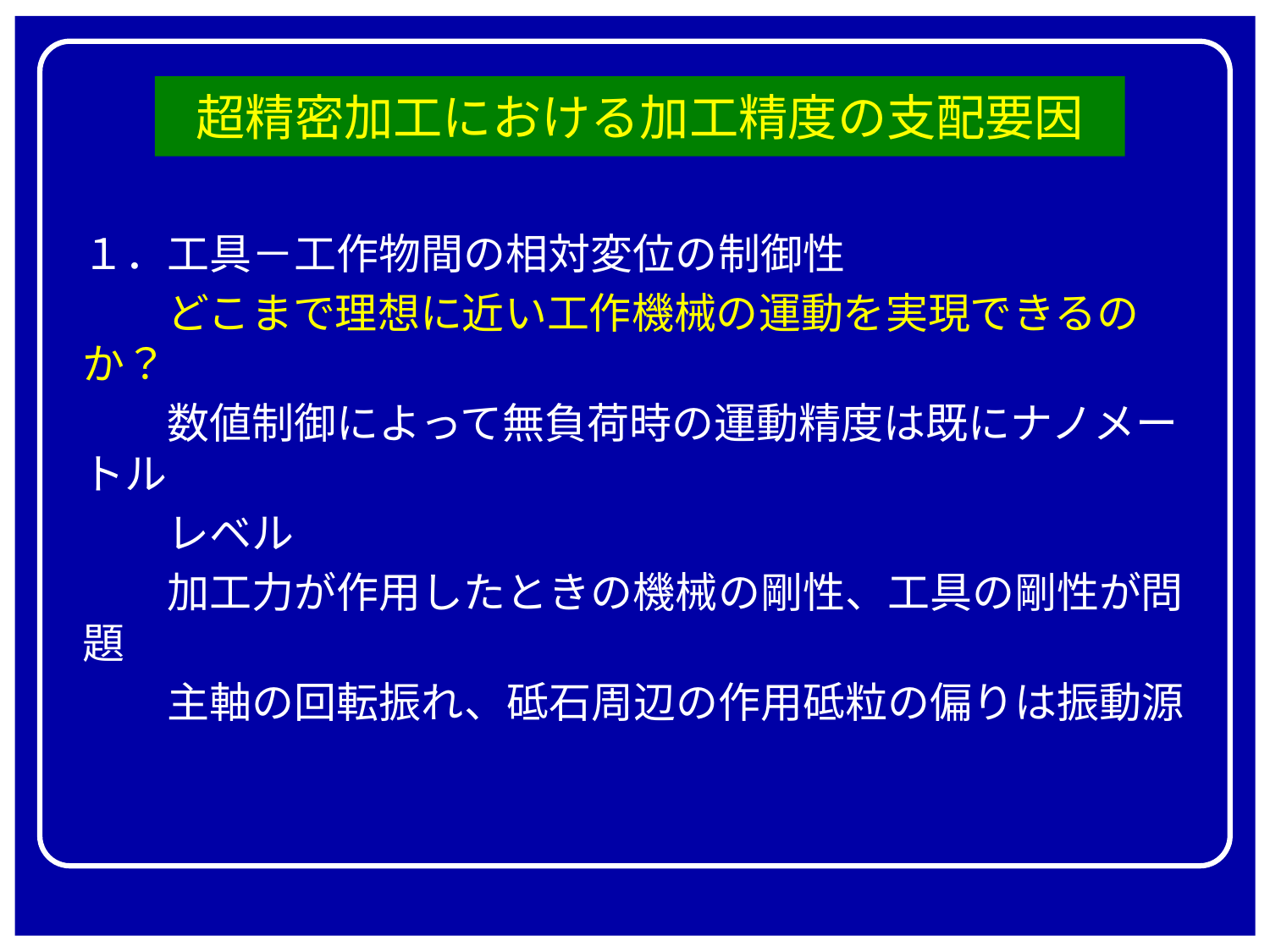

# 超精密加工における加工精度の支配要因
１．工具－工作物間の相対変位の制御性
　　どこまで理想に近い工作機械の運動を実現できるのか？
　　数値制御によって無負荷時の運動精度は既にナノメートル
　　レベル
　　加工力が作用したときの機械の剛性、工具の剛性が問題
　　主軸の回転振れ、砥石周辺の作用砥粒の偏りは振動源